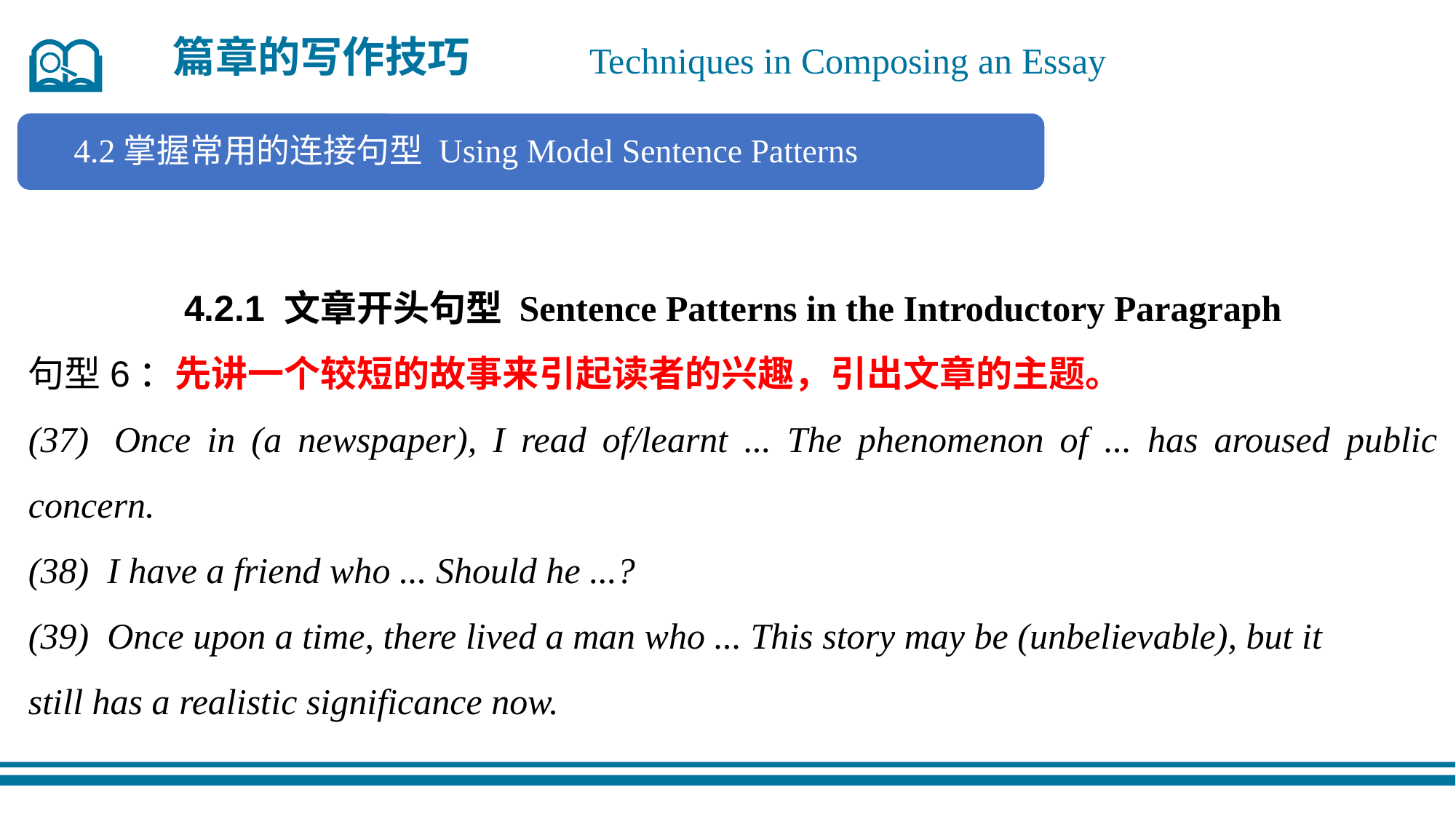

篇章的写作技巧
Techniques in Composing an Essay
4.2掌握常用的连接句型 Using Model Sentence Patterns

4.2.1 文章开头句型 Sentence Patterns in the Introductory Paragraph
句型6：先讲一个较短的故事来引起读者的兴趣，引出文章的主题。
(37)  Once in (a newspaper), I read of/learnt ... The phenomenon of ... has aroused public concern.
(38)  I have a friend who ... Should he ...?
(39)  Once upon a time, there lived a man who ... This story may be (unbelievable), but it
still has a realistic significance now.